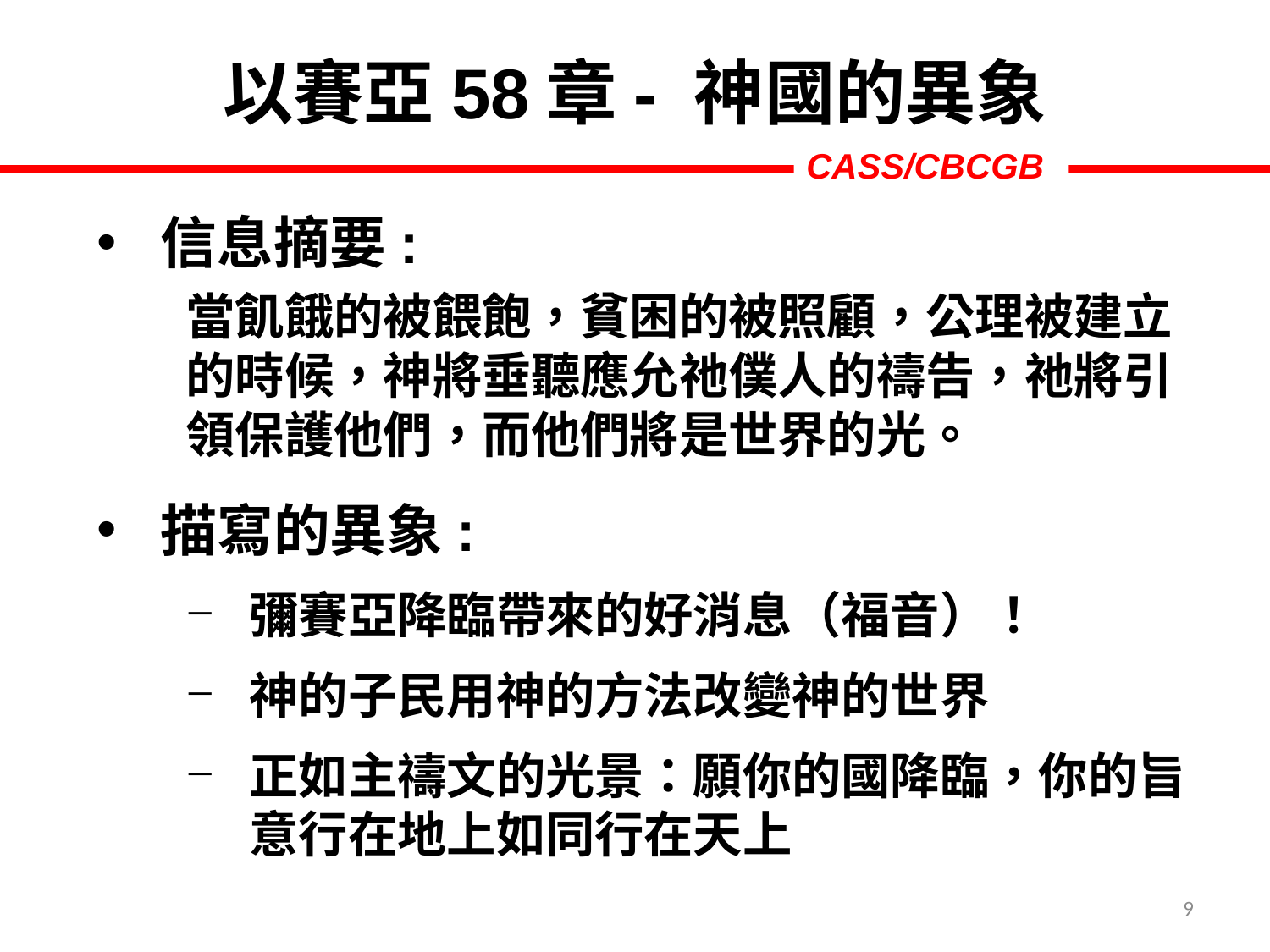

以賽亞58章- 神國的異象
信息摘要:
當飢餓的被餵飽，貧困的被照顧，公理被建立的時候，神將垂聽應允祂僕人的禱告，祂將引領保護他們，而他們將是世界的光。
描寫的異象:
彌賽亞降臨帶來的好消息（福音）！
神的子民用神的方法改變神的世界
正如主禱文的光景：願你的國降臨，你的旨意行在地上如同行在天上
9